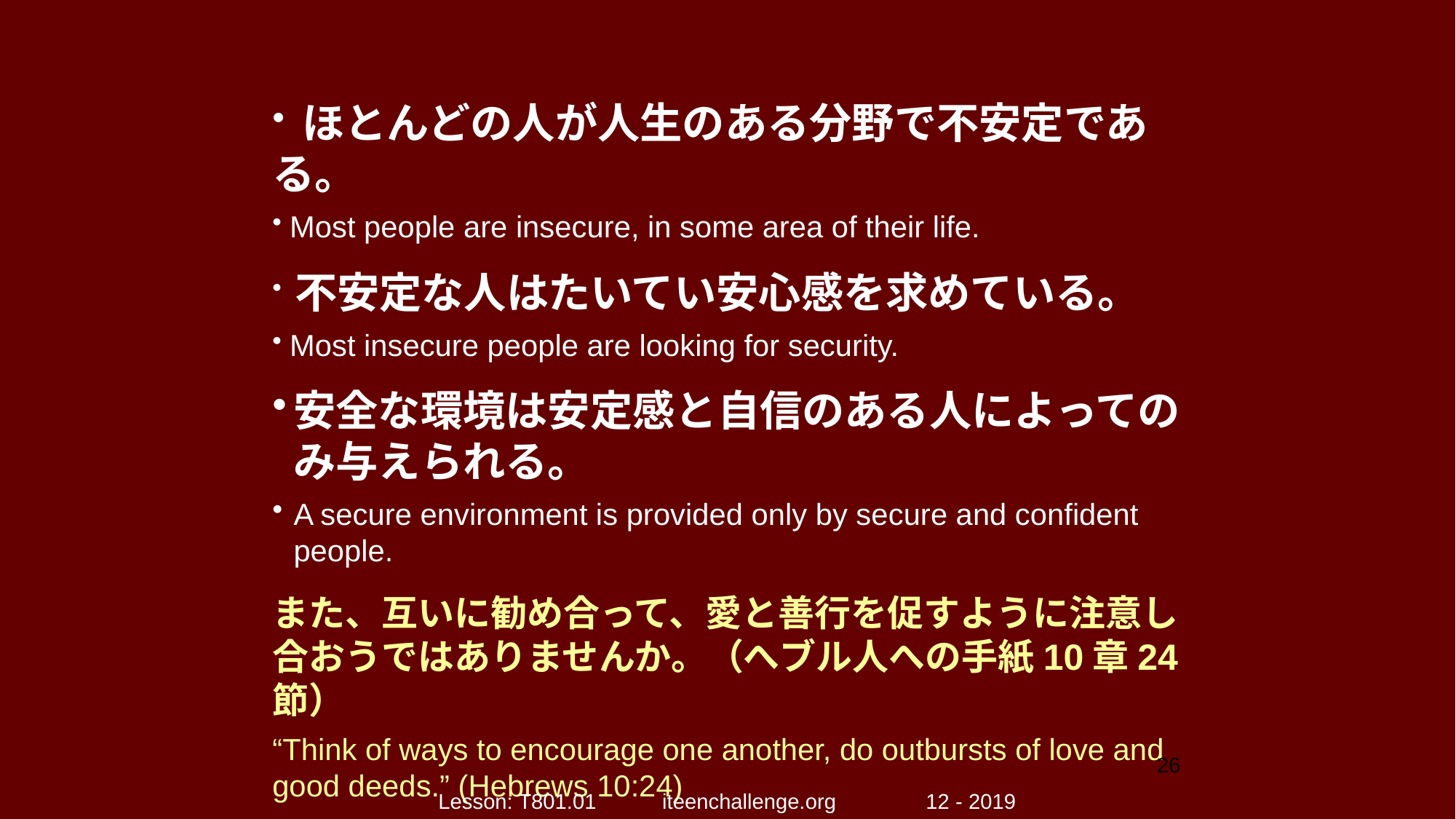

ほとんどの人が人生のある分野で不安定である。
 Most people are insecure, in some area of their life.

 不安定な人はたいてい安心感を求めている。
 Most insecure people are looking for security.

安全な環境は安定感と自信のある人によってのみ与えられる。
A secure environment is provided only by secure and confident people.

また、互いに勧め合って、愛と善行を促すように注意し合おうではありませんか。（へブル人への手紙10章24節）
“Think of ways to encourage one another, do outbursts of love and good deeds.” (Hebrews 10:24)
26
Lesson: T801.01           iteenchallenge.org               12 - 2019